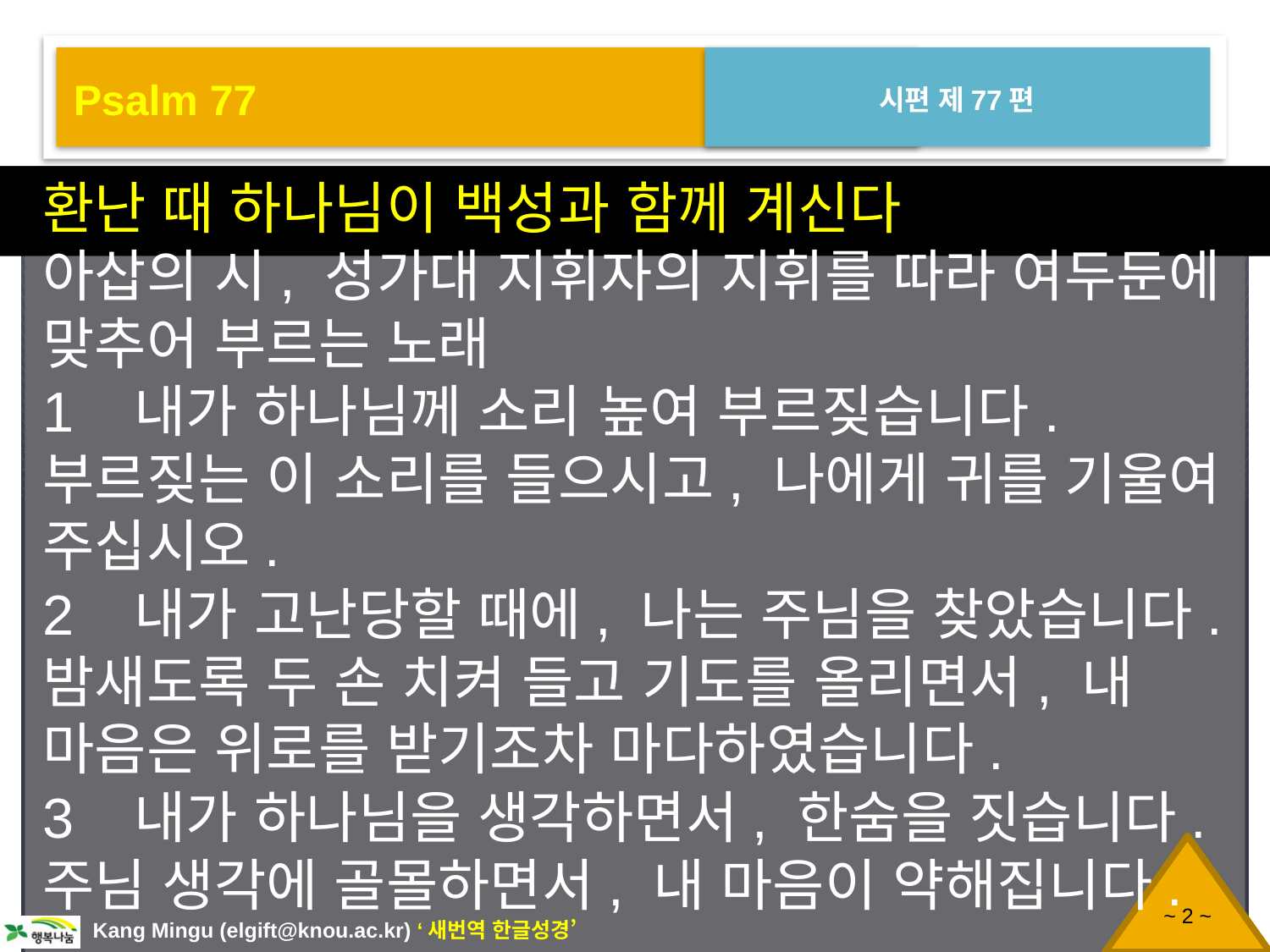

Psalm 77
시편 제77편
환난 때 하나님이 백성과 함께 계신다
아삽의 시, 성가대 지휘자의 지휘를 따라 여두둔에 맞추어 부르는 노래
1   내가 하나님께 소리 높여 부르짖습니다. 부르짖는 이 소리를 들으시고, 나에게 귀를 기울여 주십시오.
2   내가 고난당할 때에, 나는 주님을 찾았습니다. 밤새도록 두 손 치켜 들고 기도를 올리면서, 내 마음은 위로를 받기조차 마다하였습니다.
3   내가 하나님을 생각하면서, 한숨을 짓습니다. 주님 생각에 골몰하면서, 내 마음이 약해집니다.